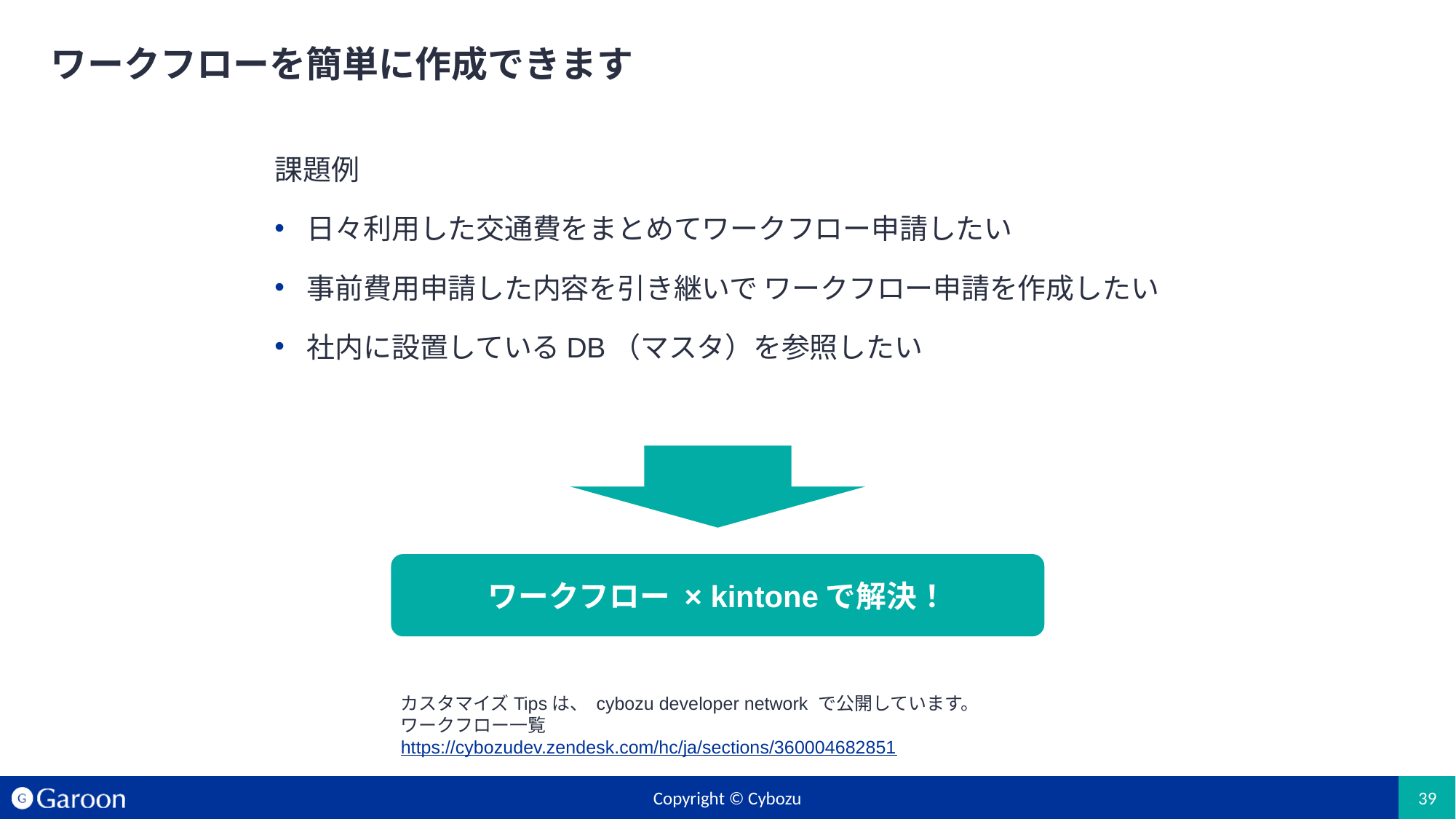

# ワークフローを簡単に作成できます
課題例
日々利用した交通費をまとめてワークフロー申請したい
事前費用申請した内容を引き継いで ワークフロー申請を作成したい
社内に設置しているDB（マスタ）を参照したい

ワークフロー × kintoneで解決！
カスタマイズTipsは、 cybozu developer network で公開しています。
ワークフロー一覧
https://cybozudev.zendesk.com/hc/ja/sections/360004682851